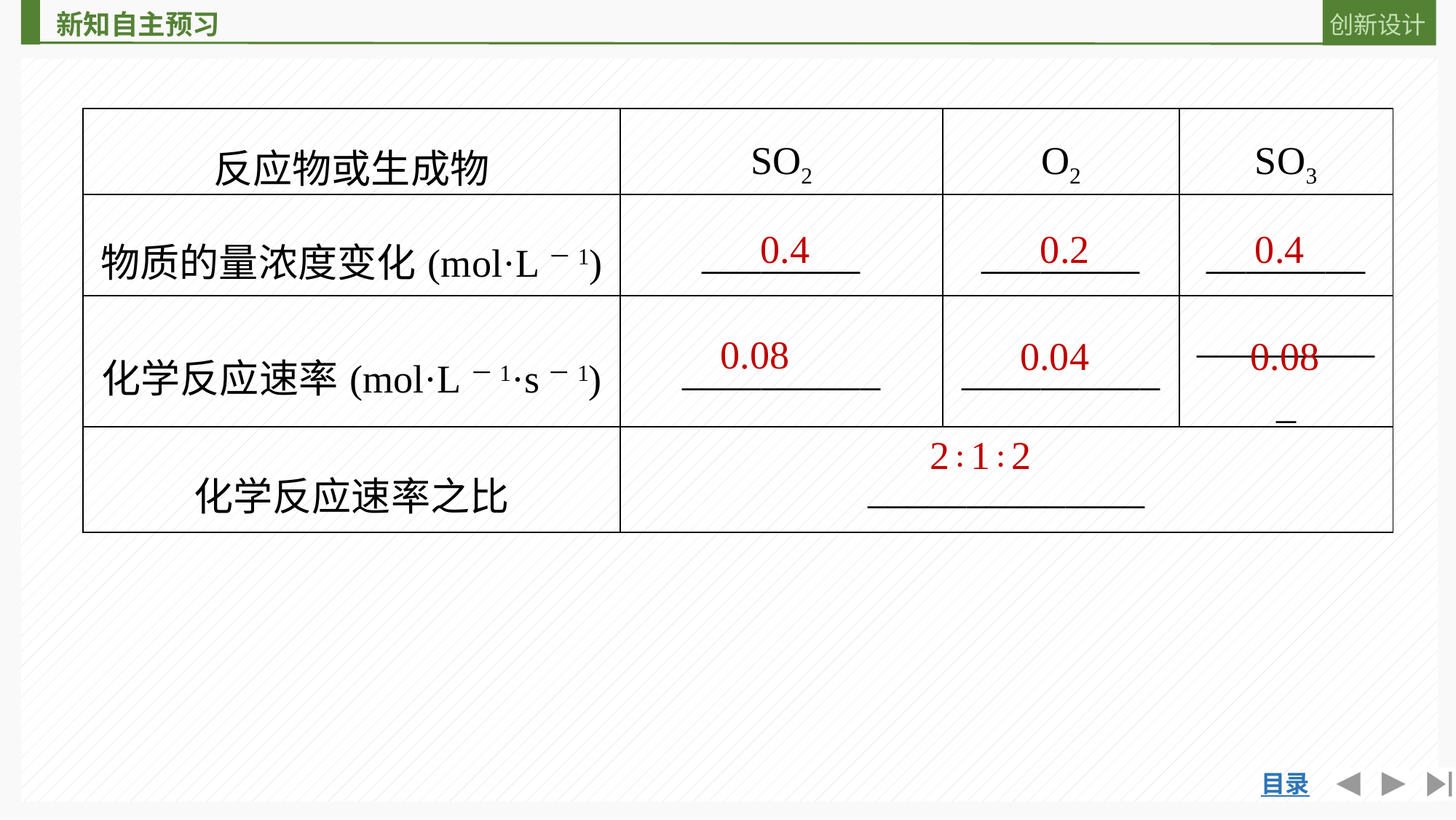

| 反应物或生成物 | SO2 | O2 | SO3 |
| --- | --- | --- | --- |
| 物质的量浓度变化(mol·L－1) | \_\_\_\_\_\_\_\_ | \_\_\_\_\_\_\_\_ | \_\_\_\_\_\_\_\_ |
| 化学反应速率(mol·L－1·s－1) | \_\_\_\_\_\_\_\_\_\_ | \_\_\_\_\_\_\_\_\_\_ | \_\_\_\_\_\_\_\_\_\_ |
| 化学反应速率之比 | \_\_\_\_\_\_\_\_\_\_\_\_\_\_ |  |  |
0.4
0.2
0.4
0.08
0.04
0.08
2∶1∶2